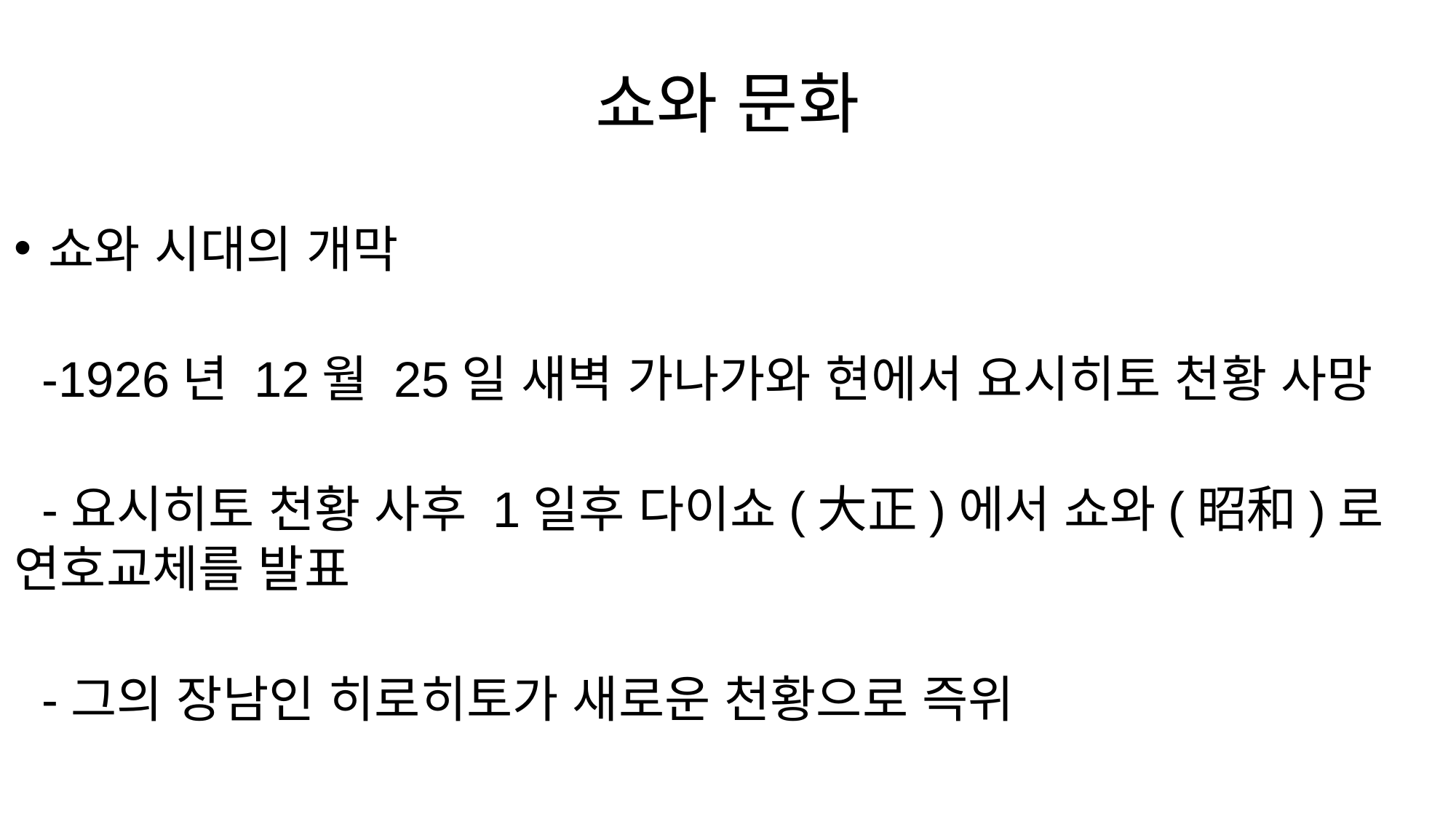

# 쇼와 문화
쇼와 시대의 개막
  -1926년 12월 25일 새벽 가나가와 현에서 요시히토 천황 사망
  -요시히토 천황 사후 1일후 다이쇼(大正)에서 쇼와(昭和)로 연호교체를 발표
  -그의 장남인 히로히토가 새로운 천황으로 즉위